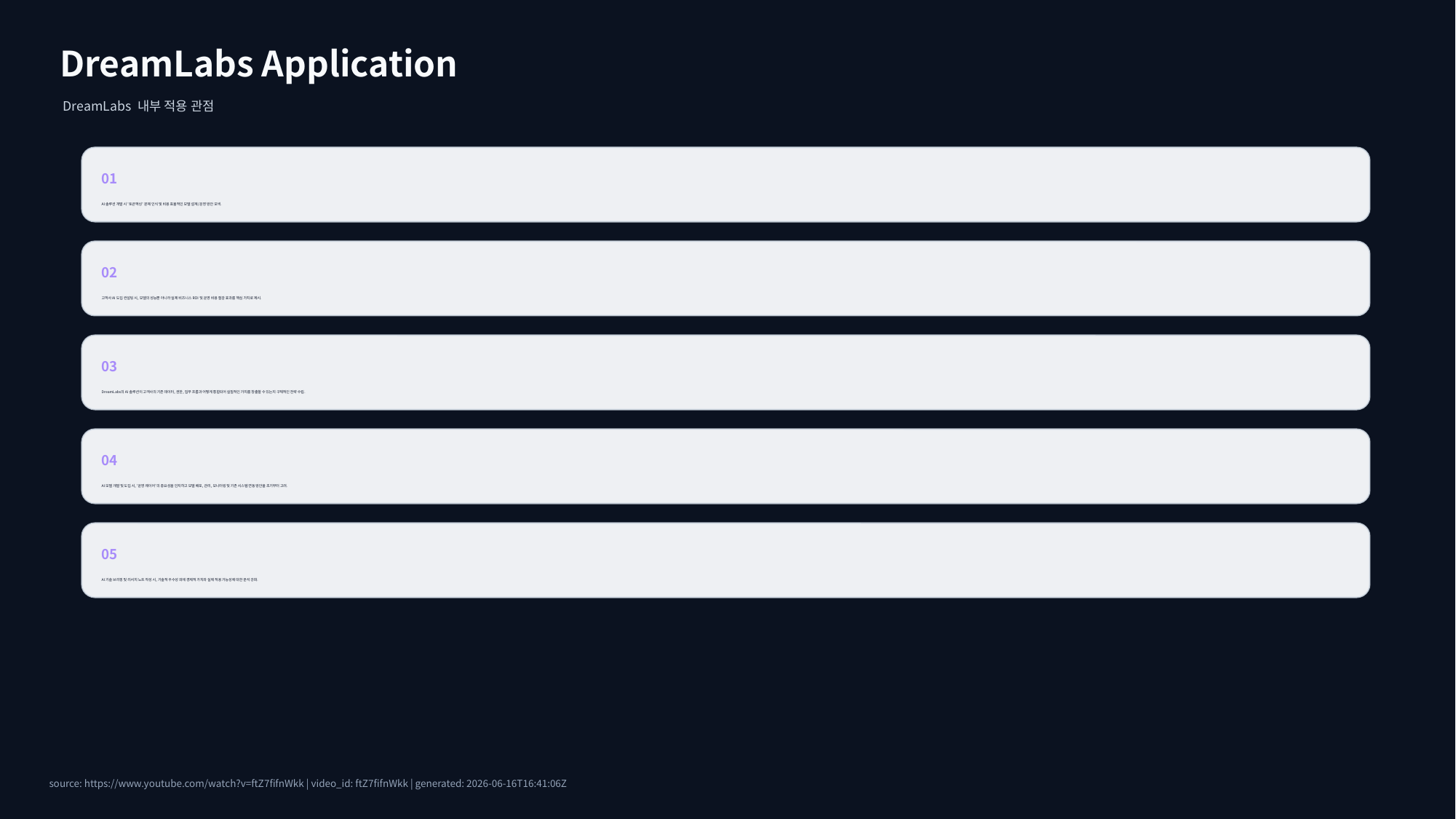

DreamLabs Application
DreamLabs 내부 적용 관점

01
AI 솔루션 개발 시 '토큰맥싱' 문제 인식 및 비용 효율적인 모델 설계/운영 방안 모색.

02
고객사 AI 도입 컨설팅 시, 모델의 성능뿐 아니라 실제 비즈니스 ROI 및 운영 비용 절감 효과를 핵심 가치로 제시.

03
DreamLabs의 AI 솔루션이 고객사의 기존 데이터, 권한, 업무 흐름과 어떻게 통합되어 실질적인 가치를 창출할 수 있는지 구체적인 전략 수립.

04
AI 모델 개발 및 도입 시, '운영 레이어'의 중요성을 인지하고 모델 배포, 관리, 모니터링 및 기존 시스템 연동 방안을 초기부터 고려.

05
AI 기술 브리핑 및 리서치 노트 작성 시, 기술적 우수성 외에 경제적 가치와 실제 적용 가능성에 대한 분석 강화.
source: https://www.youtube.com/watch?v=ftZ7fifnWkk | video_id: ftZ7fifnWkk | generated: 2026-06-16T16:41:06Z